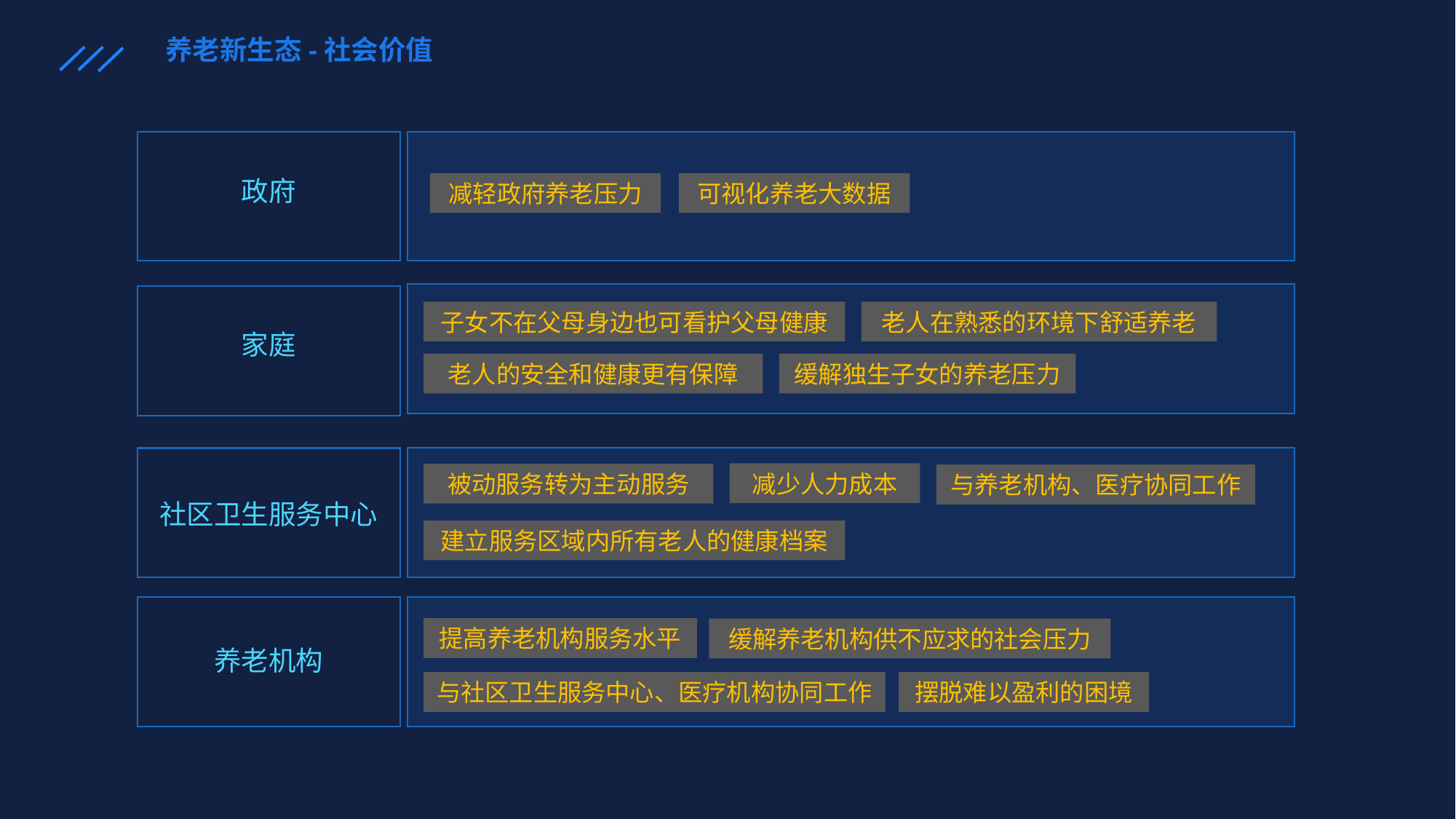

养老新生态-社会价值

政府
减轻政府养老压力
可视化养老大数据

子女不在父母身边也可看护父母健康
老人在熟悉的环境下舒适养老
家庭
老人的安全和健康更有保障
缓解独生子女的养老压力

减少人力成本
被动服务转为主动服务
与养老机构、医疗协同工作
社区卫生服务中心
建立服务区域内所有老人的健康档案

提高养老机构服务水平
缓解养老机构供不应求的社会压力
养老机构
与社区卫生服务中心、医疗机构协同工作
摆脱难以盈利的困境